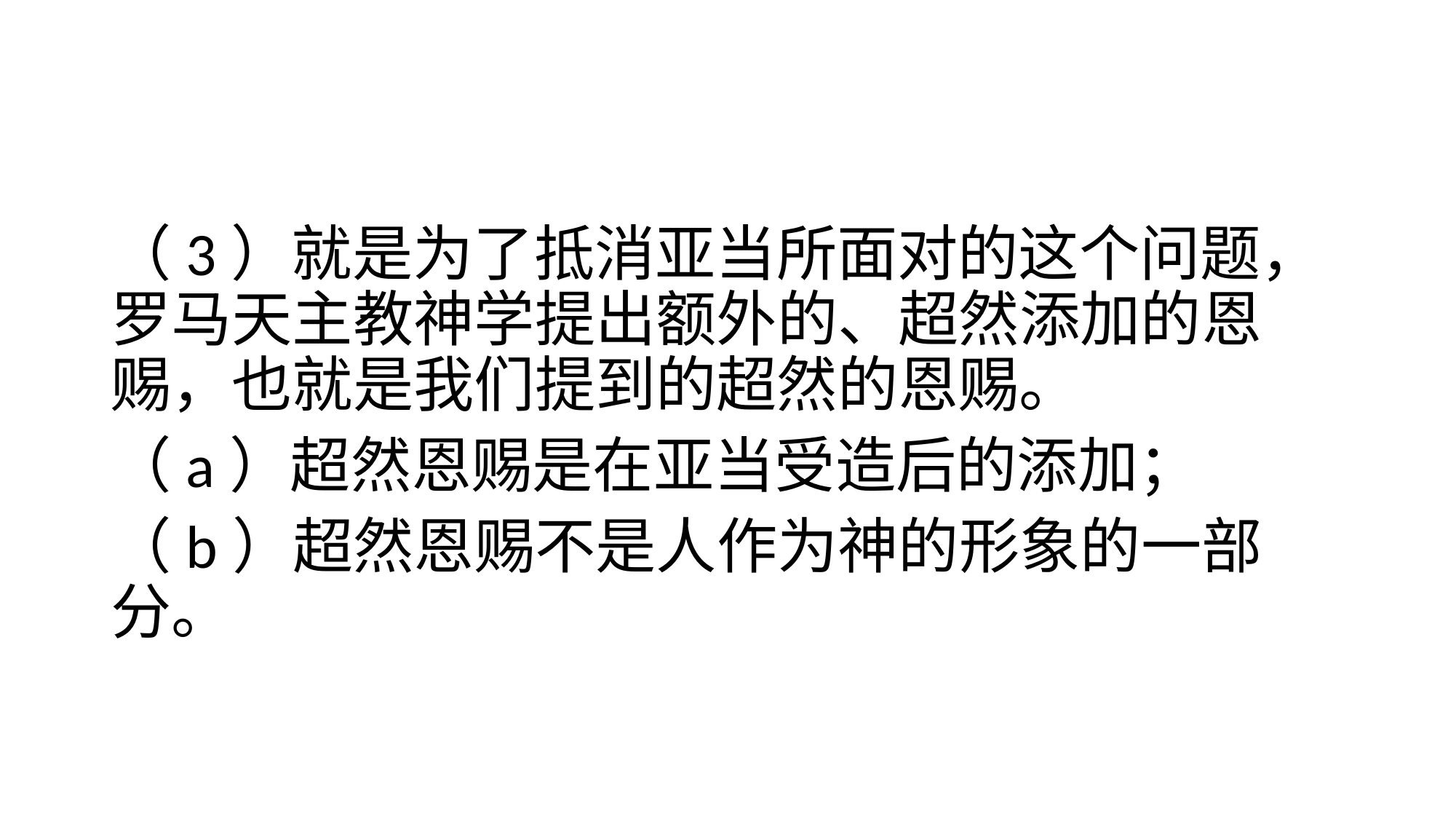

#
（3）就是为了抵消亚当所面对的这个问题，罗马天主教神学提出额外的、超然添加的恩赐，也就是我们提到的超然的恩赐。
（a）超然恩赐是在亚当受造后的添加；
（b）超然恩赐不是人作为神的形象的一部分。